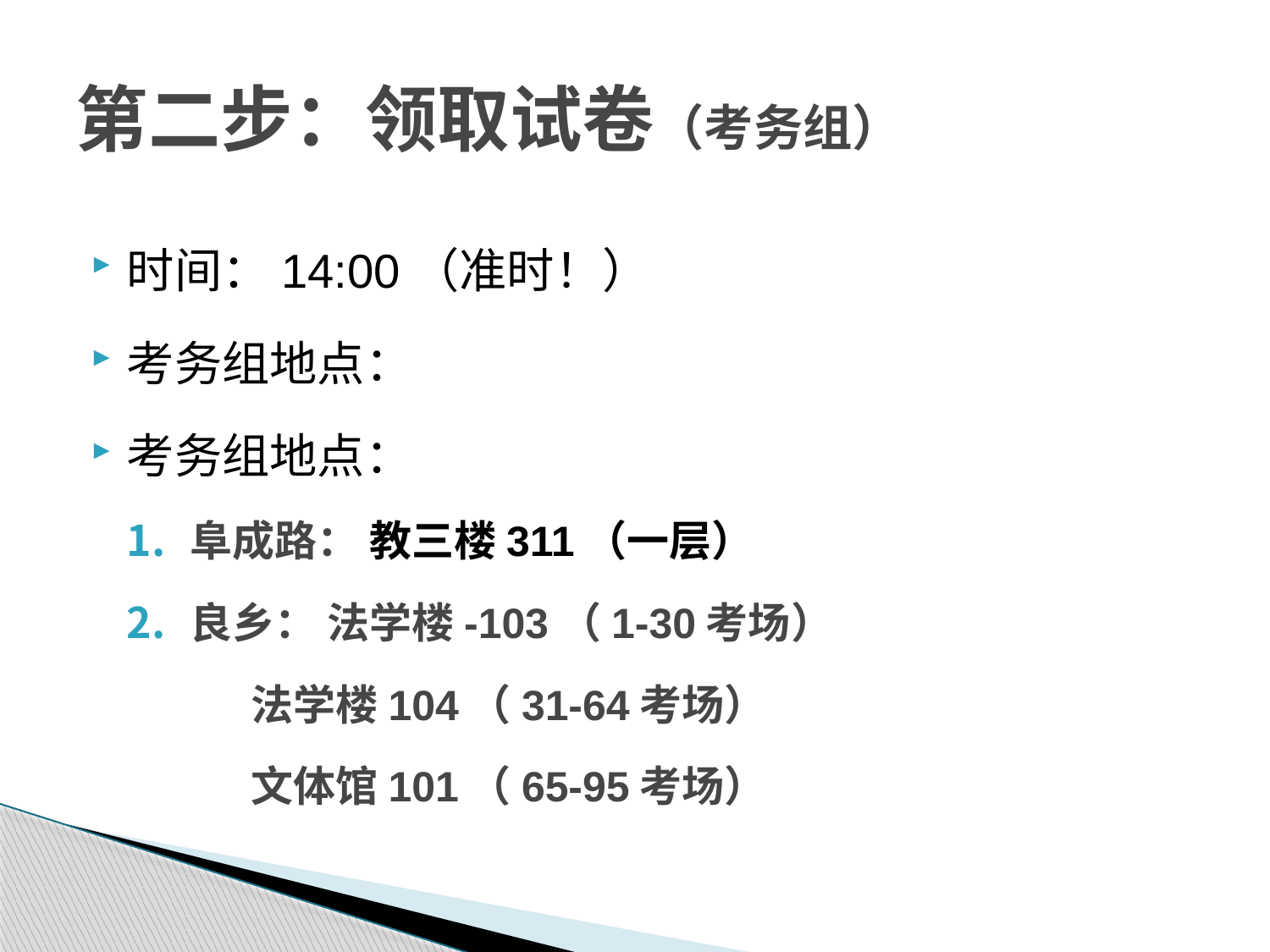

# 第二步：领取试卷（考务组）
时间：14:00（准时！）
考务组地点：
考务组地点：
阜成路： 教三楼311（一层）
良乡： 法学楼-103（1-30考场）
            法学楼104（31-64考场）
            文体馆101（65-95考场）